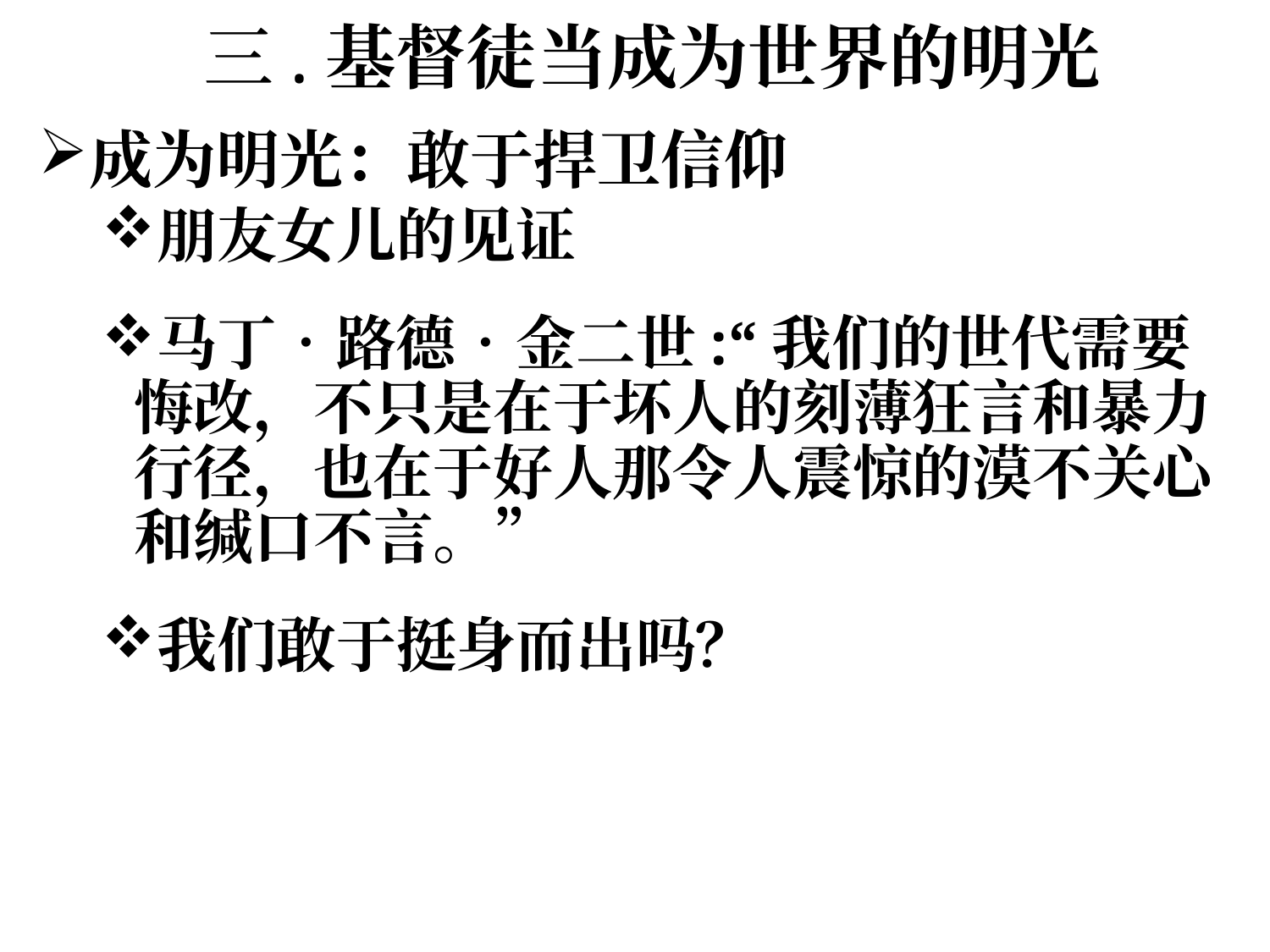

# 三.基督徒当成为世界的明光
成为明光：敢于捍卫信仰
朋友女儿的见证

马丁‧路德‧金二世:“我们的世代需要悔改，不只是在于坏人的刻薄狂言和暴力行径，也在于好人那令人震惊的漠不关心和缄口不言。”

我们敢于挺身而出吗？